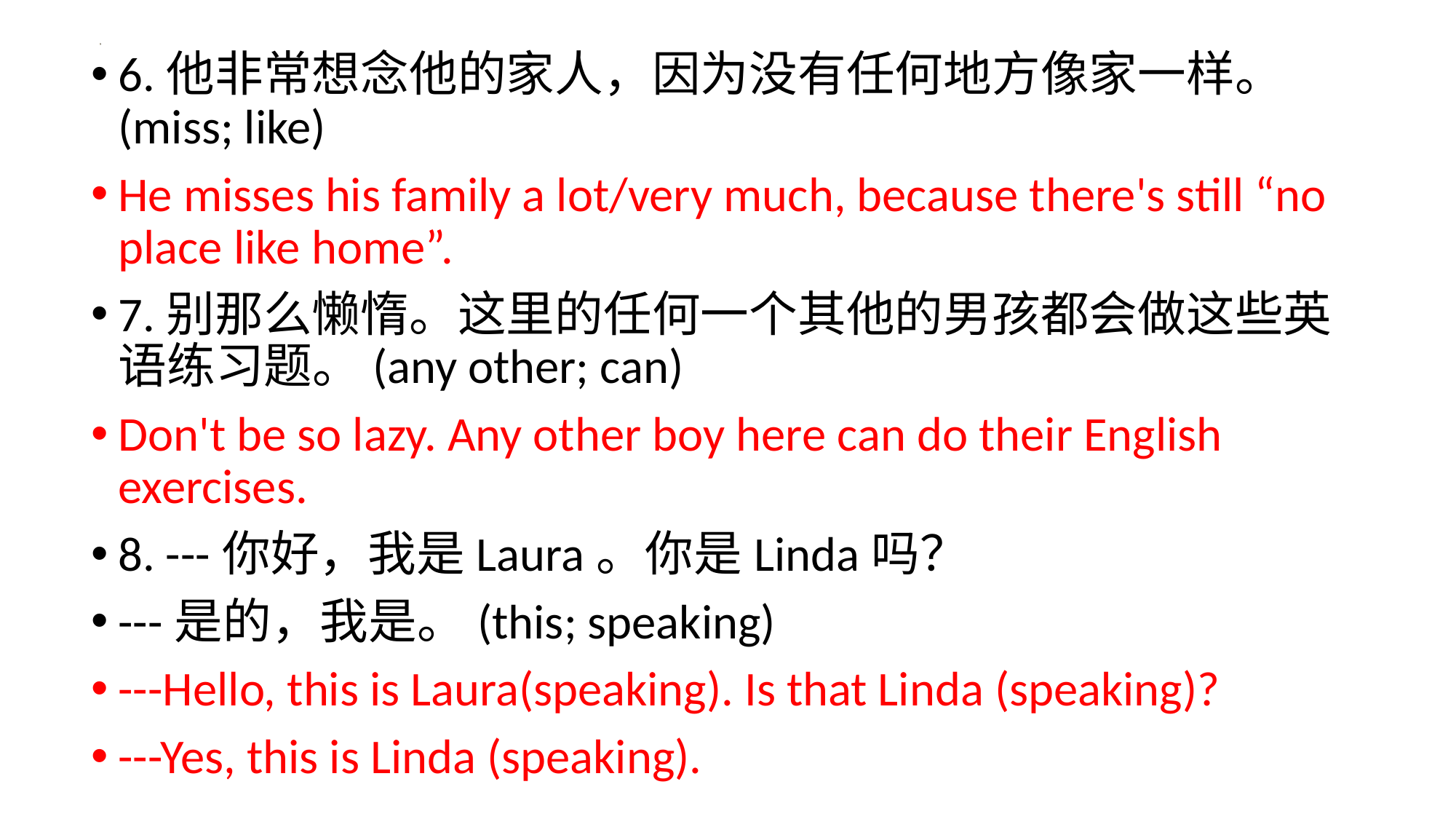

6.他非常想念他的家人，因为没有任何地方像家一样。(miss; like)
He misses his family a lot/very much, because there's still “no place like home”.
7.别那么懒惰。这里的任何一个其他的男孩都会做这些英语练习题。(any other; can)
Don't be so lazy. Any other boy here can do their English exercises.
8. ---你好，我是Laura。你是Linda吗？
---是的，我是。(this; speaking)
---Hello, this is Laura(speaking). Is that Linda (speaking)?
---Yes, this is Linda (speaking).